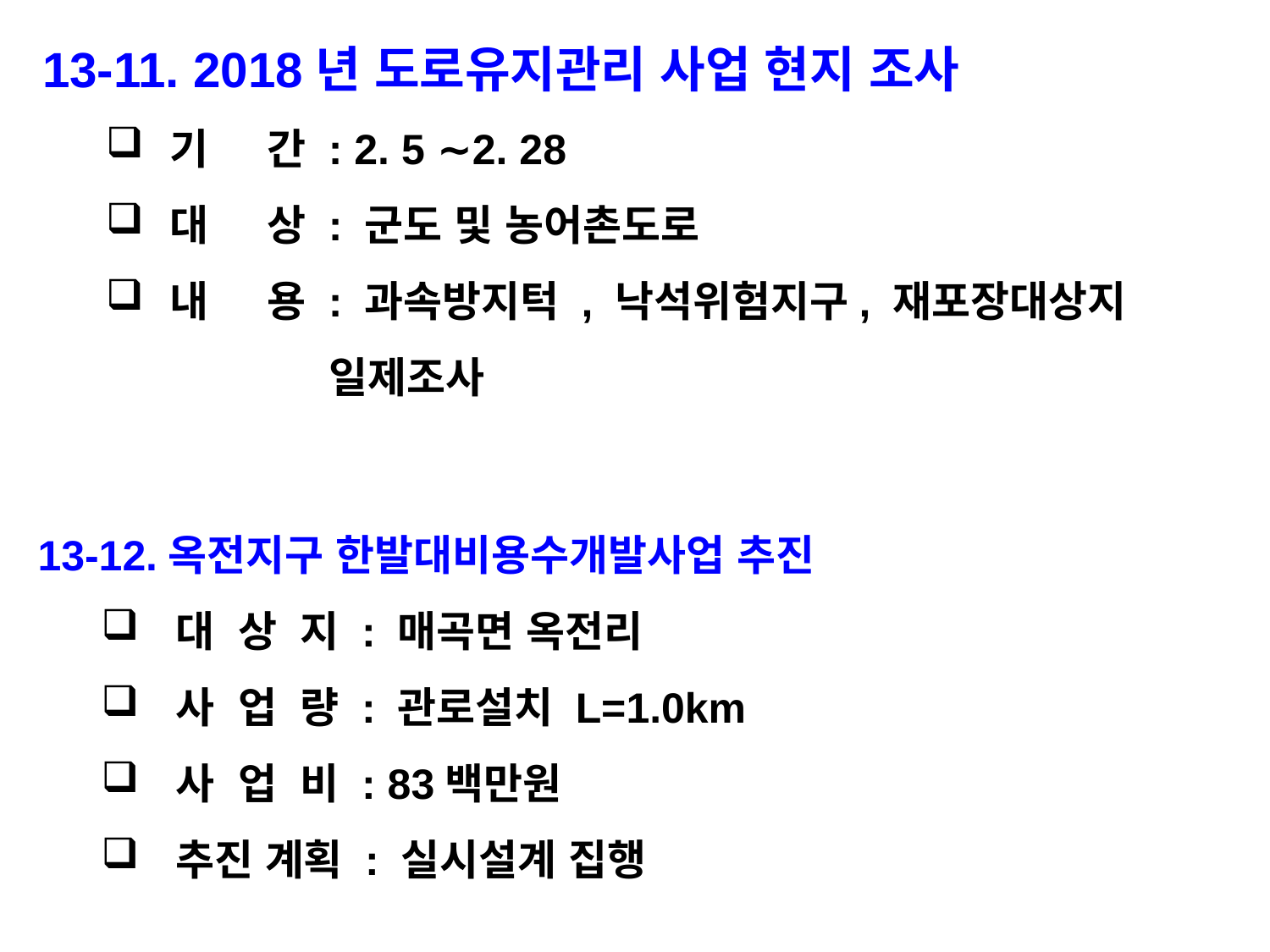

13-11. 2018년 도로유지관리 사업 현지 조사
기     간 : 2. 5 ∼2. 28
대     상 : 군도 및 농어촌도로
내     용 : 과속방지턱 , 낙석위험지구, 재포장대상지
                  일제조사

13-12.옥전지구 한발대비용수개발사업 추진
대  상  지 : 매곡면 옥전리
사  업  량 : 관로설치 L=1.0km
사  업  비 : 83백만원
추진 계획 : 실시설계 집행